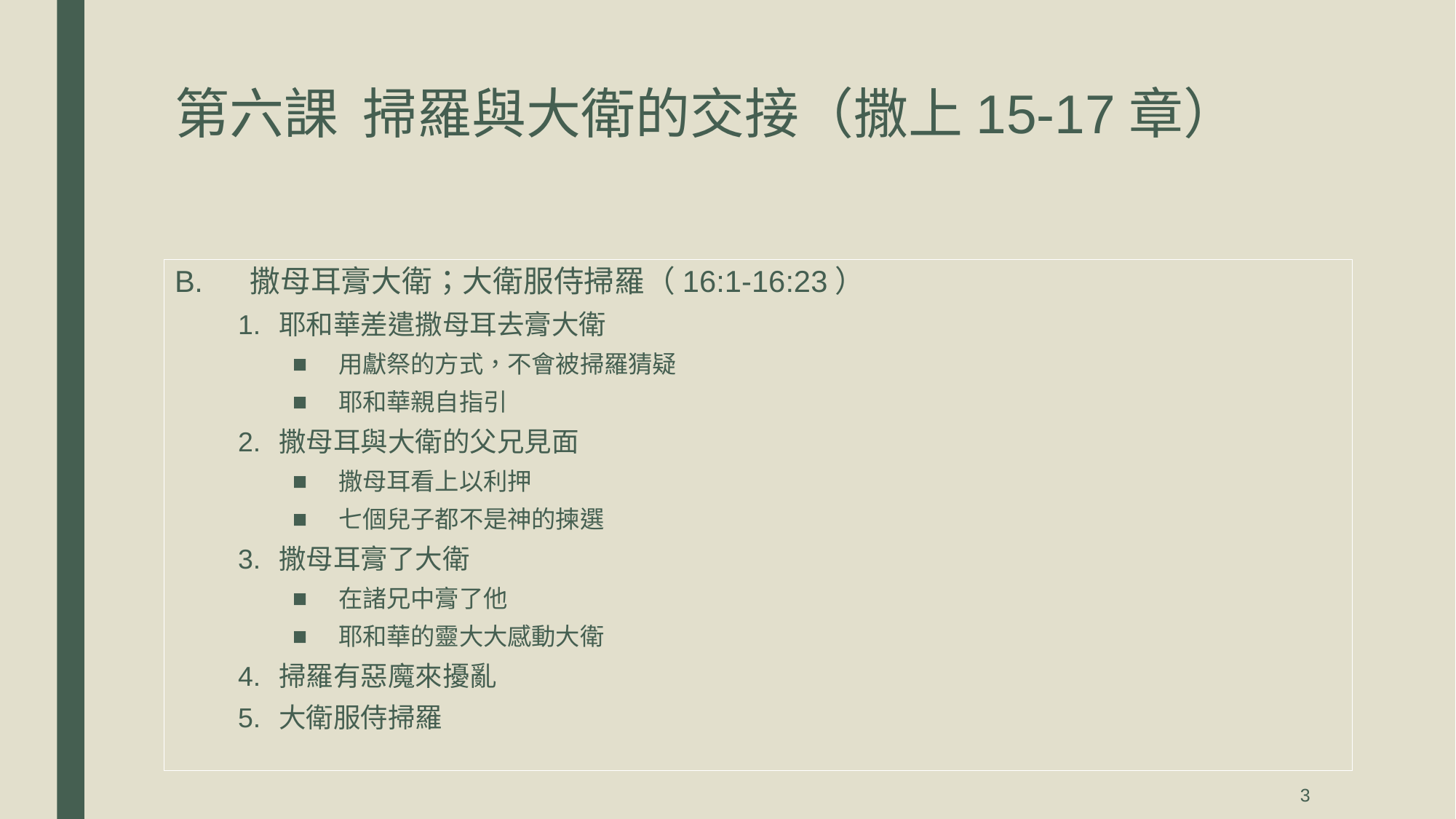

# 第六課  掃羅與大衛的交接（撒上15-17章）
  撒母耳膏大衛；大衛服侍掃羅（16:1-16:23）
耶和華差遣撒母耳去膏大衛
用獻祭的方式，不會被掃羅猜疑
耶和華親自指引
撒母耳與大衛的父兄見面
撒母耳看上以利押
七個兒子都不是神的揀選
撒母耳膏了大衛
在諸兄中膏了他
耶和華的靈大大感動大衛
掃羅有惡魔來擾亂
大衛服侍掃羅

3